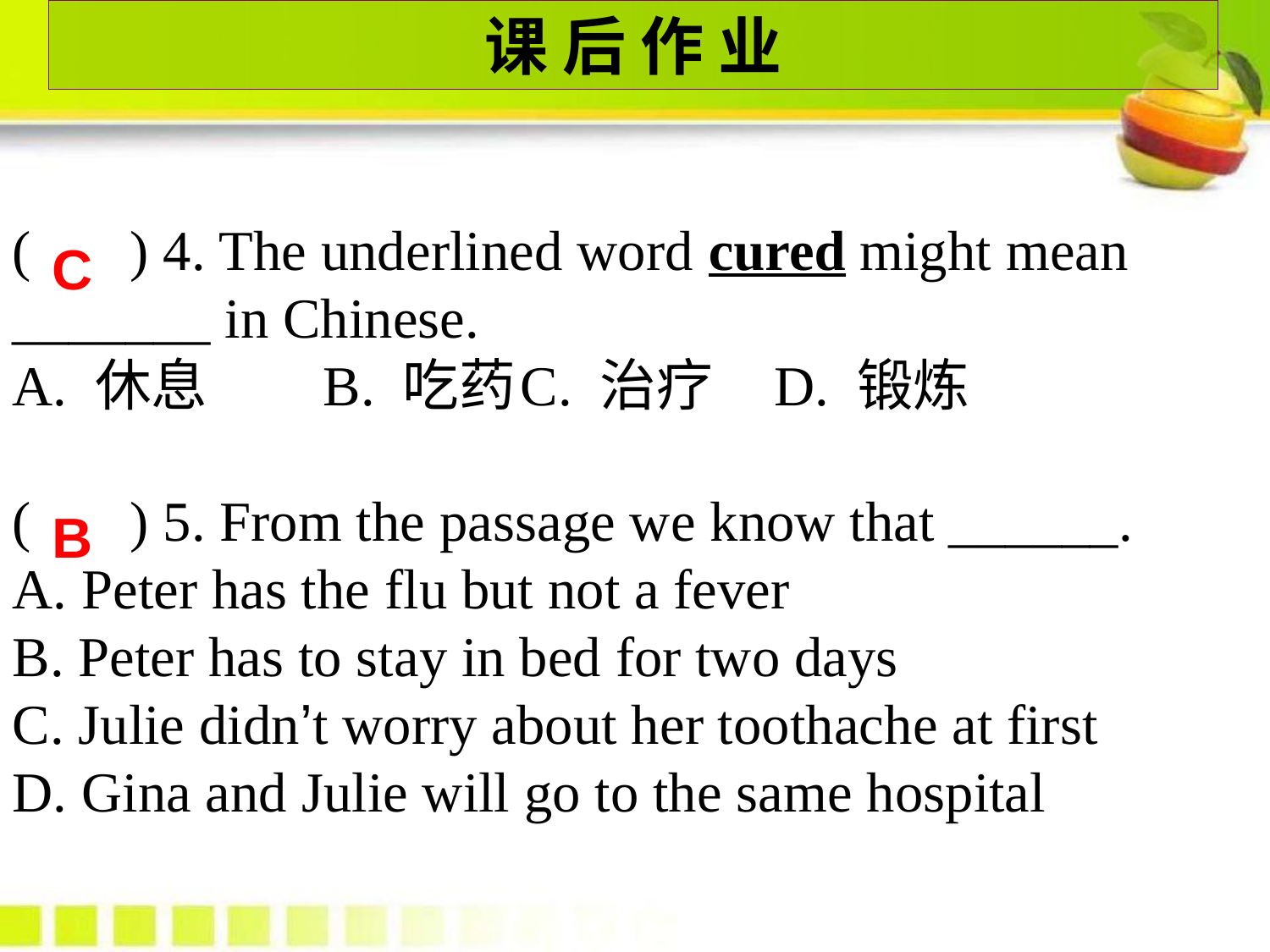

课 后 作 业
(       ) 4. The underlined word cured might mean _______ in Chinese.
A. 休息        B. 吃药	C. 治疗	D. 锻炼

(       ) 5. From the passage we know that ______.
A. Peter has the flu but not a fever
B. Peter has to stay in bed for two days
C. Julie didn’t worry about her toothache at first
D. Gina and Julie will go to the same hospital
C
B